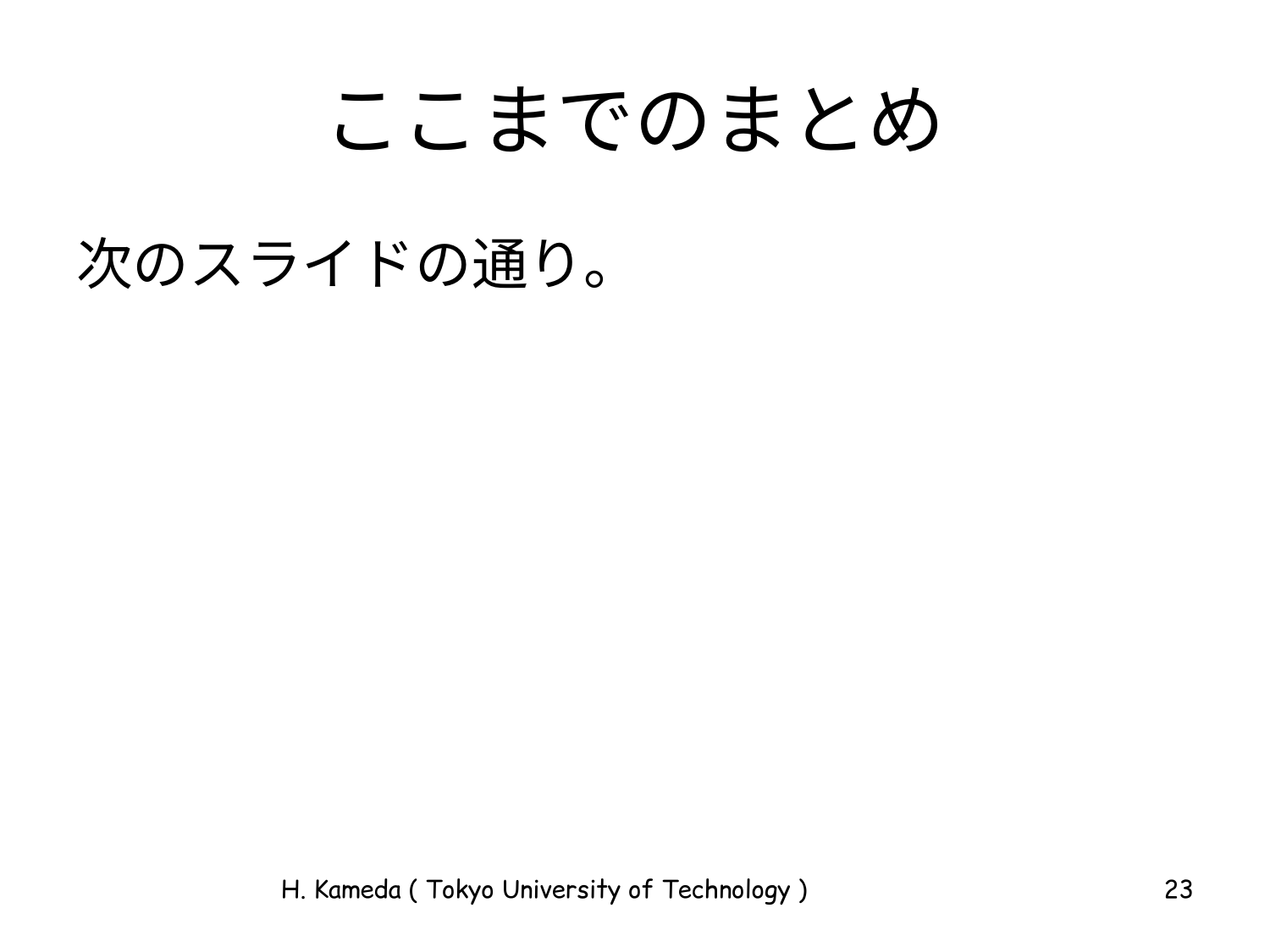

# ここまでのまとめ
次のスライドの通り。
H. Kameda ( Tokyo University of Technology )
23